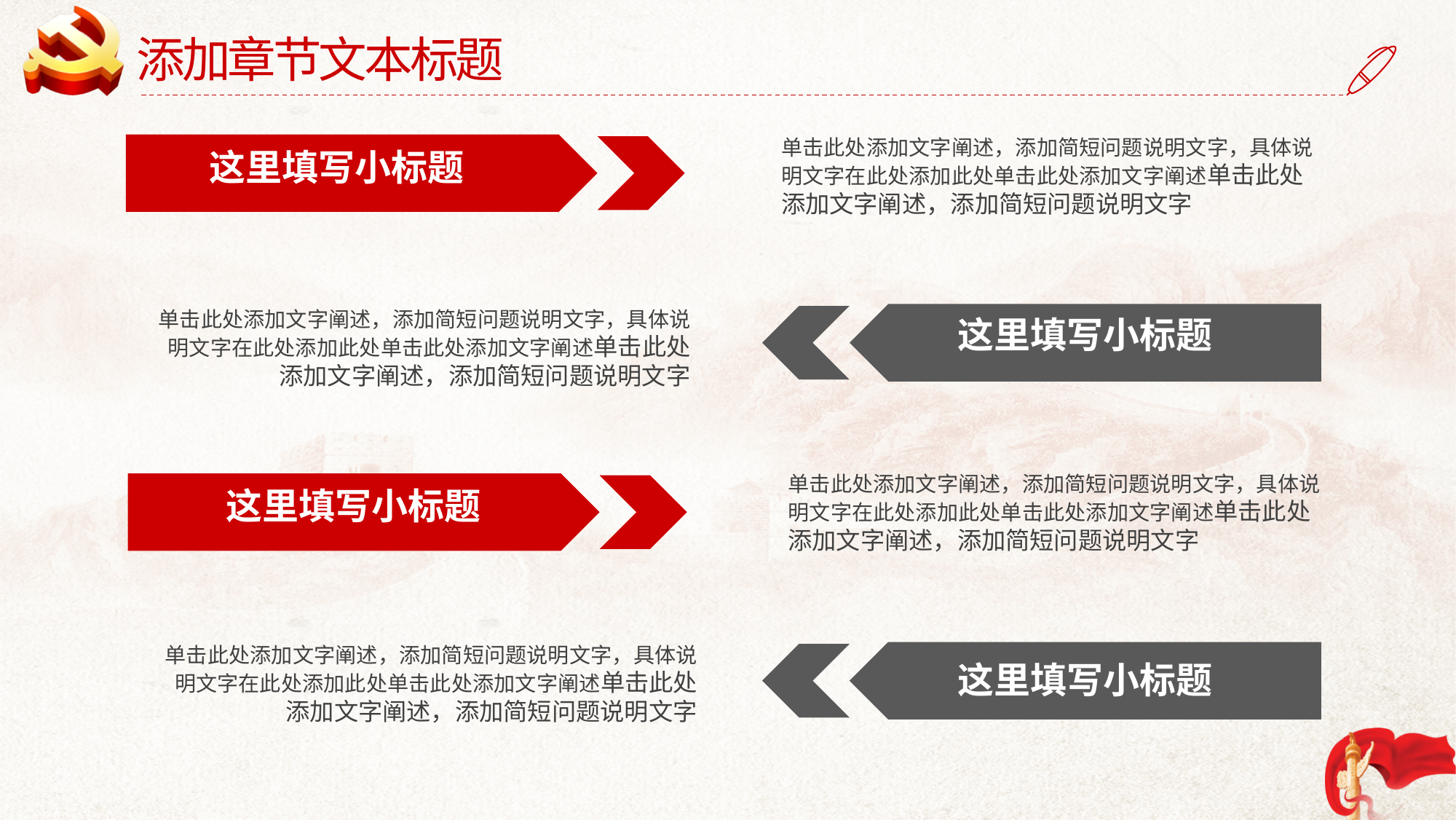

添加章节文本标题

单击此处添加文字阐述，添加简短问题说明文字，具体说明文字在此处添加此处单击此处添加文字阐述单击此处添加文字阐述，添加简短问题说明文字

这里填写小标题

单击此处添加文字阐述，添加简短问题说明文字，具体说明文字在此处添加此处单击此处添加文字阐述单击此处添加文字阐述，添加简短问题说明文字

这里填写小标题
单击此处添加文字阐述，添加简短问题说明文字，具体说明文字在此处添加此处单击此处添加文字阐述单击此处添加文字阐述，添加简短问题说明文字

这里填写小标题
单击此处添加文字阐述，添加简短问题说明文字，具体说明文字在此处添加此处单击此处添加文字阐述单击此处添加文字阐述，添加简短问题说明文字

这里填写小标题